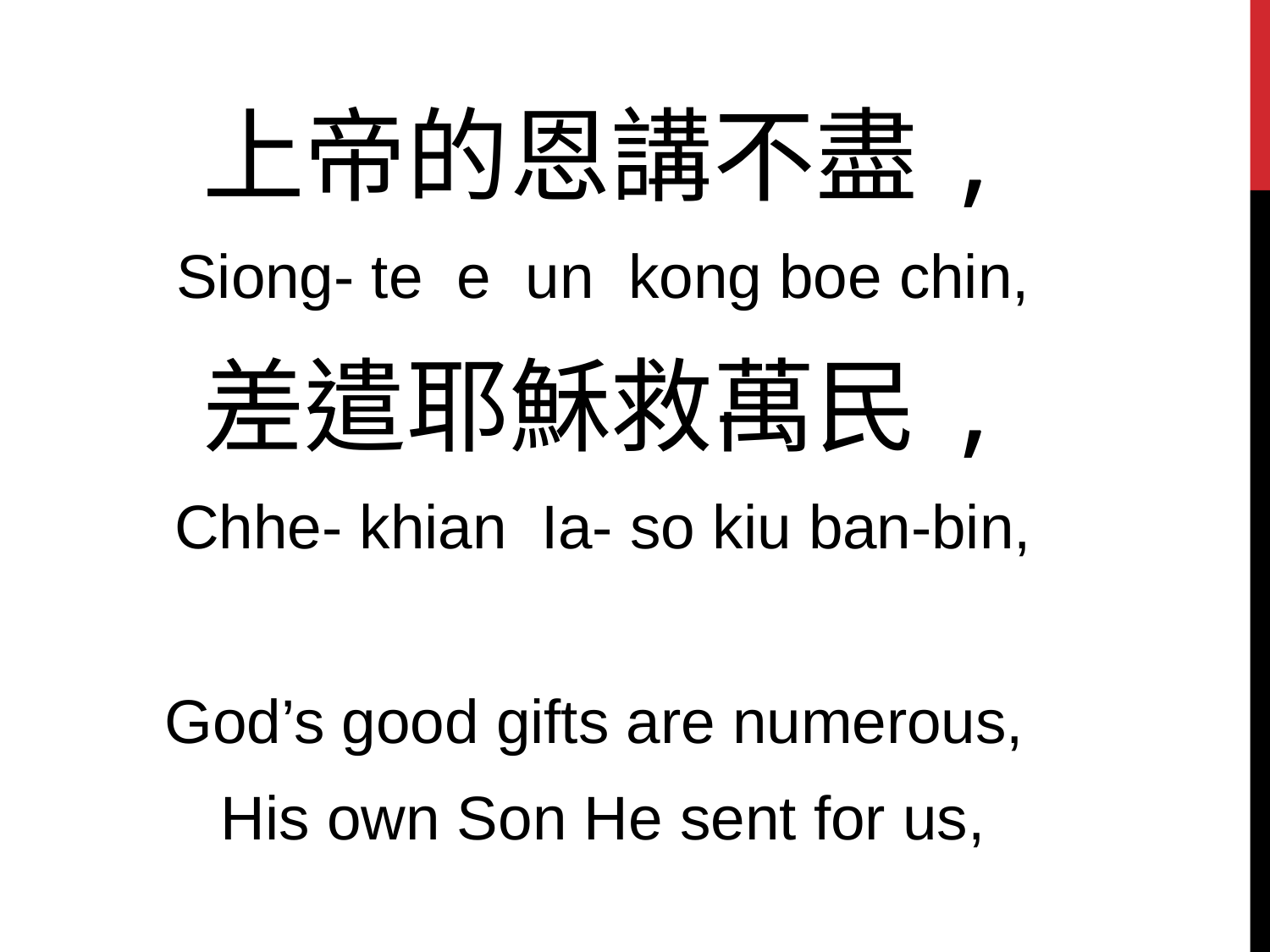

上帝的恩講不盡,
Siong- te  e  un  kong boe chin,
差遣耶穌救萬民,
Chhe- khian  Ia- so kiu ban-bin,

God’s good gifts are numerous,
His own Son He sent for us,